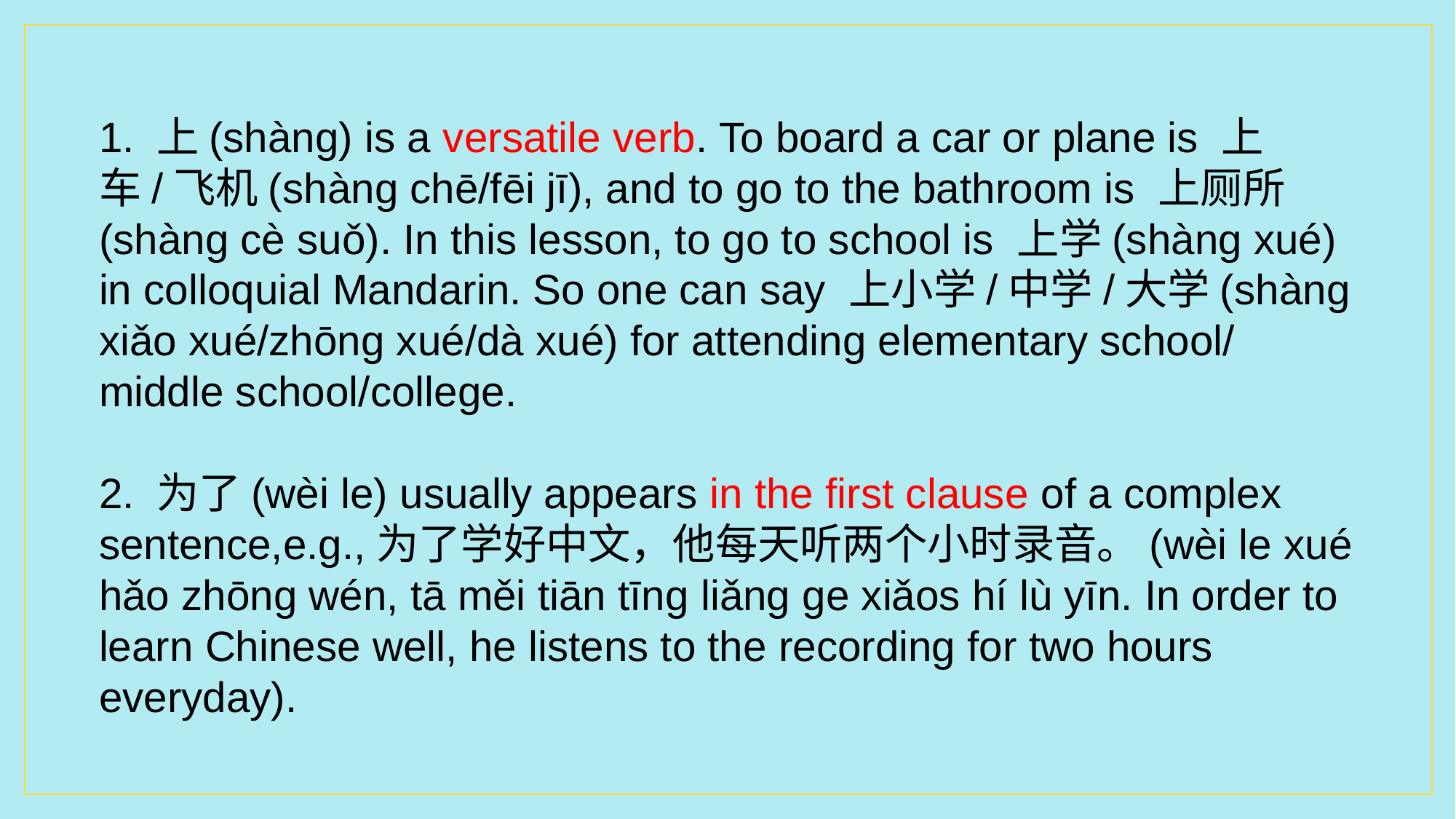

1. 上(shàng) is a versatile verb. To board a car or plane is 上车/飞机(shàng chē/fēi jī), and to go to the bathroom is 上厕所(shàng cè suǒ). In this lesson, to go to school is 上学(shàng xué) in colloquial Mandarin. So one can say 上小学/中学/大学(shàng xiǎo xué/zhōng xué/dà xué) for attending elementary school/ middle school/college.

2. 为了(wèi le) usually appears in the first clause of a complex sentence,e.g.,为了学好中文，他每天听两个小时录音。(wèi le xué hǎo zhōng wén, tā měi tiān tīng liǎng ge xiǎos hí lù yīn. In order to learn Chinese well, he listens to the recording for two hours everyday).